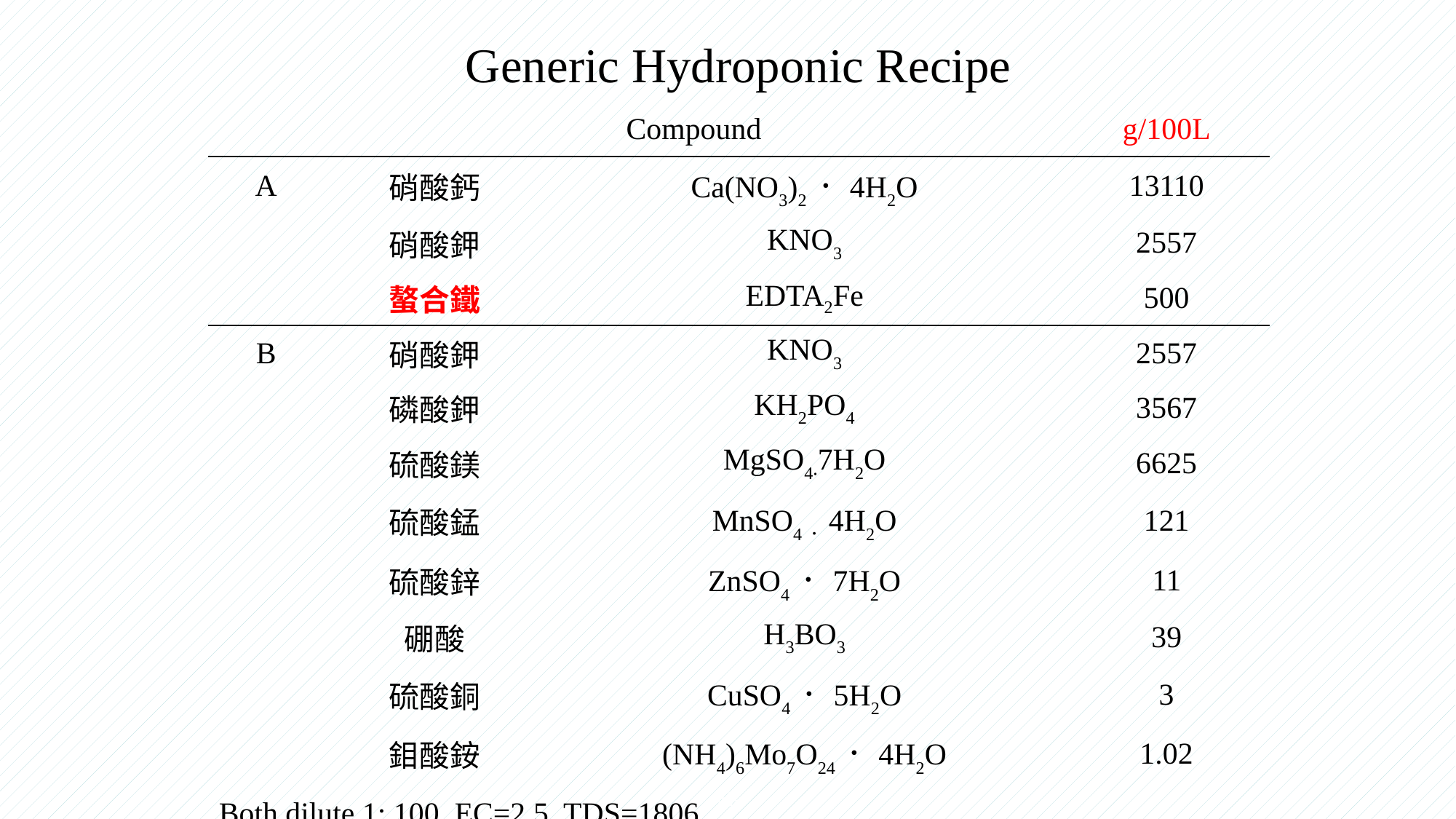

| Generic Hydroponic Recipe |  |  |  |
| --- | --- | --- | --- |
|  | Compound |  | g/100L |
| A | 硝酸鈣 | Ca(NO3)2．4H2O | 13110 |
|  | 硝酸鉀 | KNO3 | 2557 |
|  | 螯合鐵 | EDTA2Fe | 500 |
| B | 硝酸鉀 | KNO3 | 2557 |
|  | 磷酸鉀 | KH2PO4 | 3567 |
|  | 硫酸鎂 | MgSO4‧7H2O | 6625 |
|  | 硫酸錳 | MnSO4．4H2O | 121 |
|  | 硫酸鋅 | ZnSO4．7H2O | 11 |
|  | 硼酸 | H3BO3 | 39 |
|  | 硫酸銅 | CuSO4．5H2O | 3 |
|  | 鉬酸銨 | (NH4)6Mo7O24．4H2O | 1.02 |
| Both dilute 1: 100, EC=2.5, TDS=1806 |  |  |  |
| Morgan, L., 2002e, The Growing Edge 14(1)：11. |  |  |  |